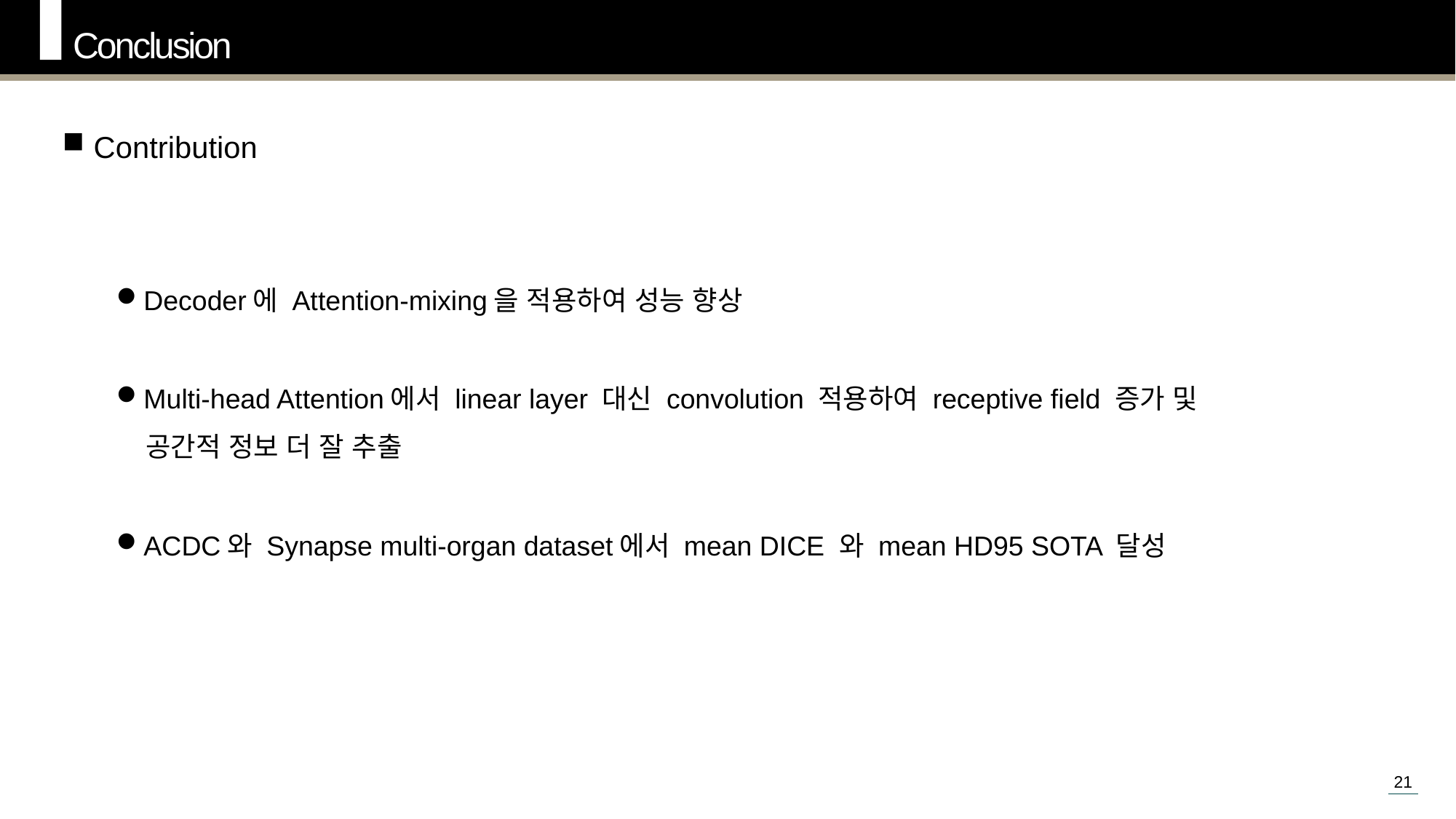

Conclusion
Contribution

Decoder에 Attention-mixing을 적용하여 성능 향상

Multi-head Attention에서 linear layer 대신 convolution 적용하여 receptive field 증가 및
   공간적 정보 더 잘 추출

ACDC와 Synapse multi-organ dataset에서 mean DICE 와 mean HD95 SOTA 달성